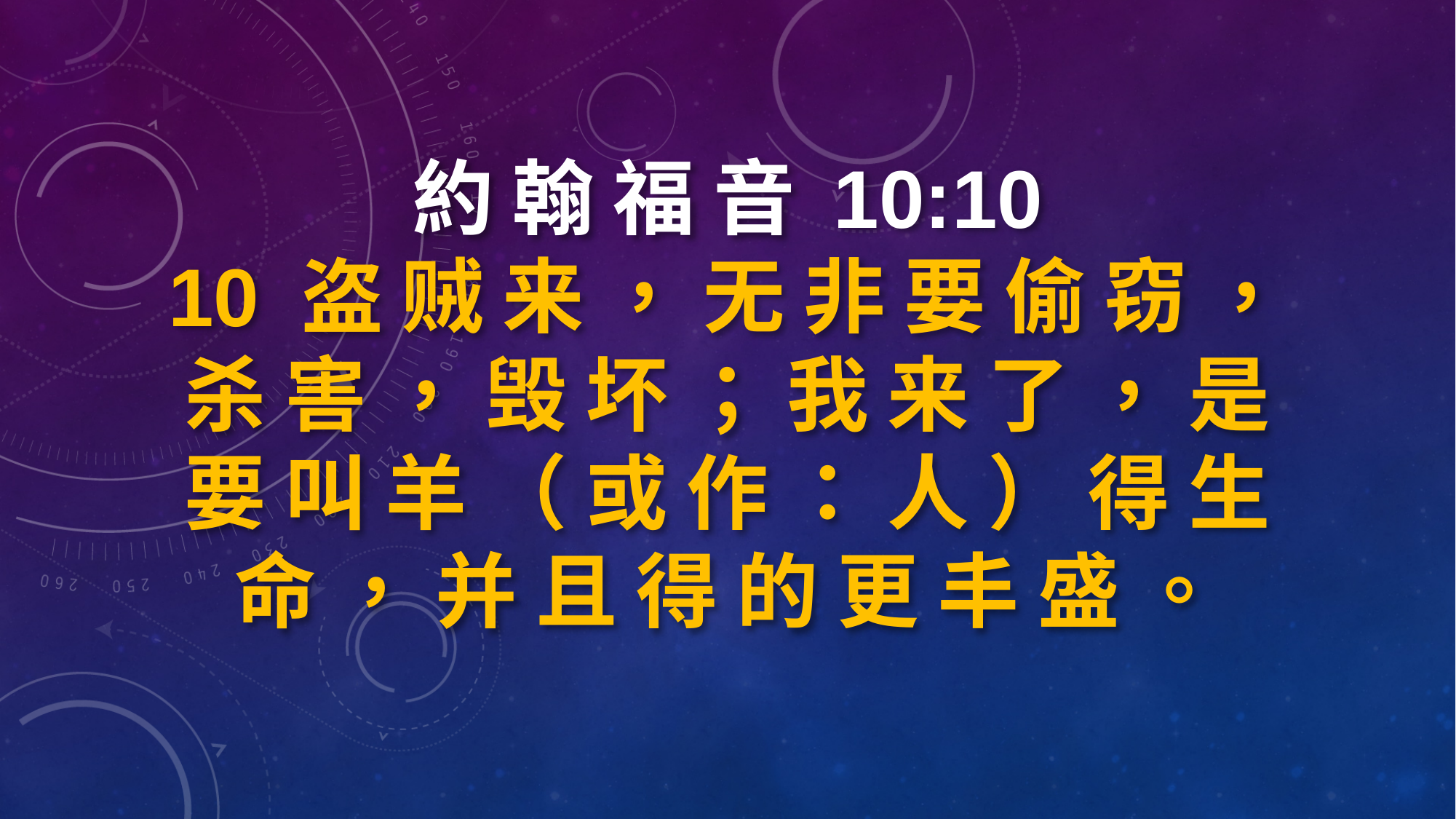

約 翰 福 音 10:10
10 盗 贼 来 ， 无 非 要 偷 窃 ， 杀 害 ， 毁 坏 ； 我 来 了 ， 是 要 叫 羊 （ 或 作 ： 人 ） 得 生 命 ， 并 且 得 的 更 丰 盛 。